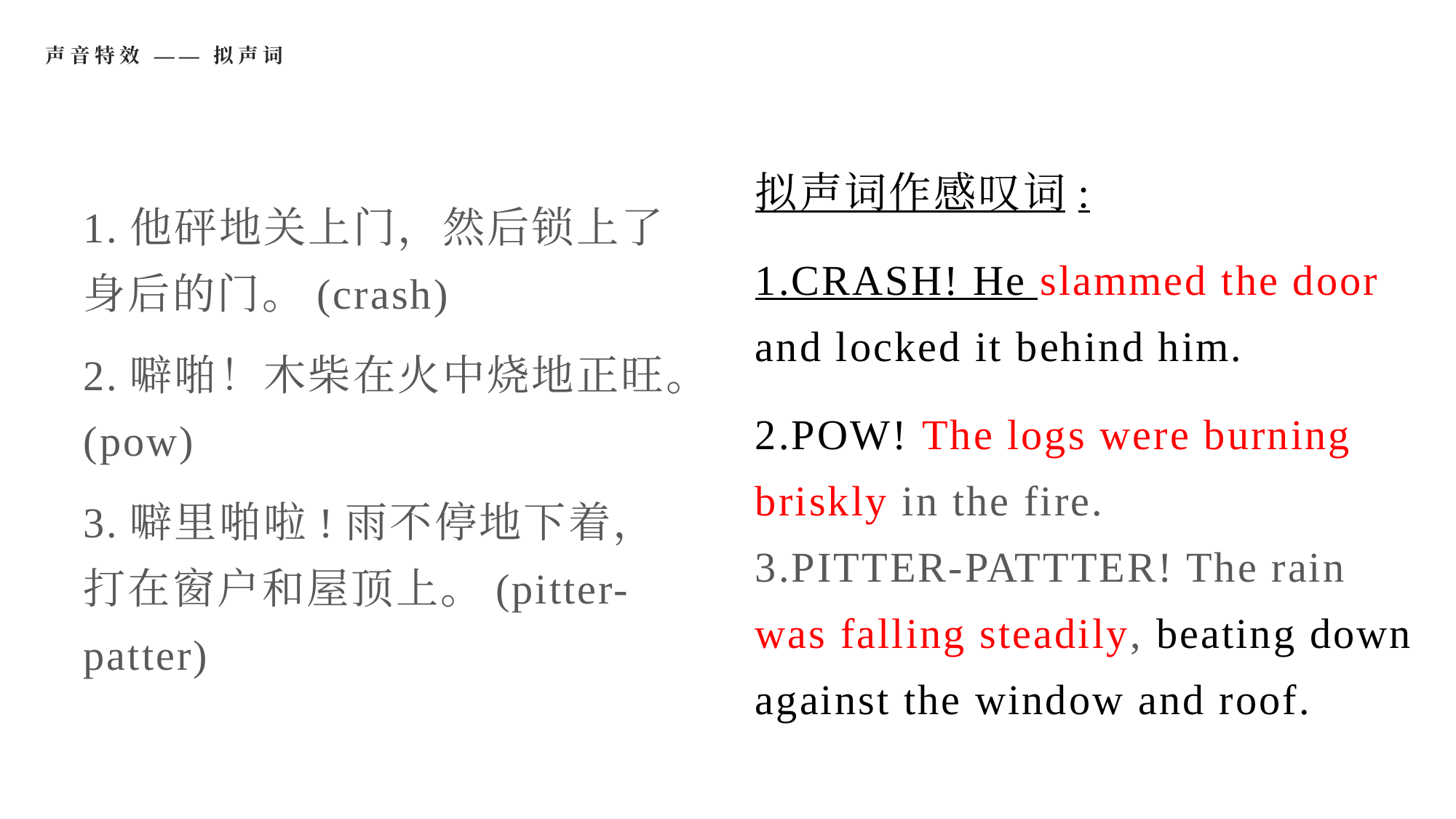

# 声音特效 —— 拟声词
拟声词作感叹词:1.CRASH! He slammed the door and locked it behind him.2.POW! The logs were burning briskly in the fire.3.PITTER-PATTTER! The rain was falling steadily, beating down against the window and roof.

1.他砰地关上门，然后锁上了身后的门。(crash)
2.噼啪！木柴在火中烧地正旺。(pow)
3.噼里啪啦!雨不停地下着，打在窗户和屋顶上。(pitter-patter)